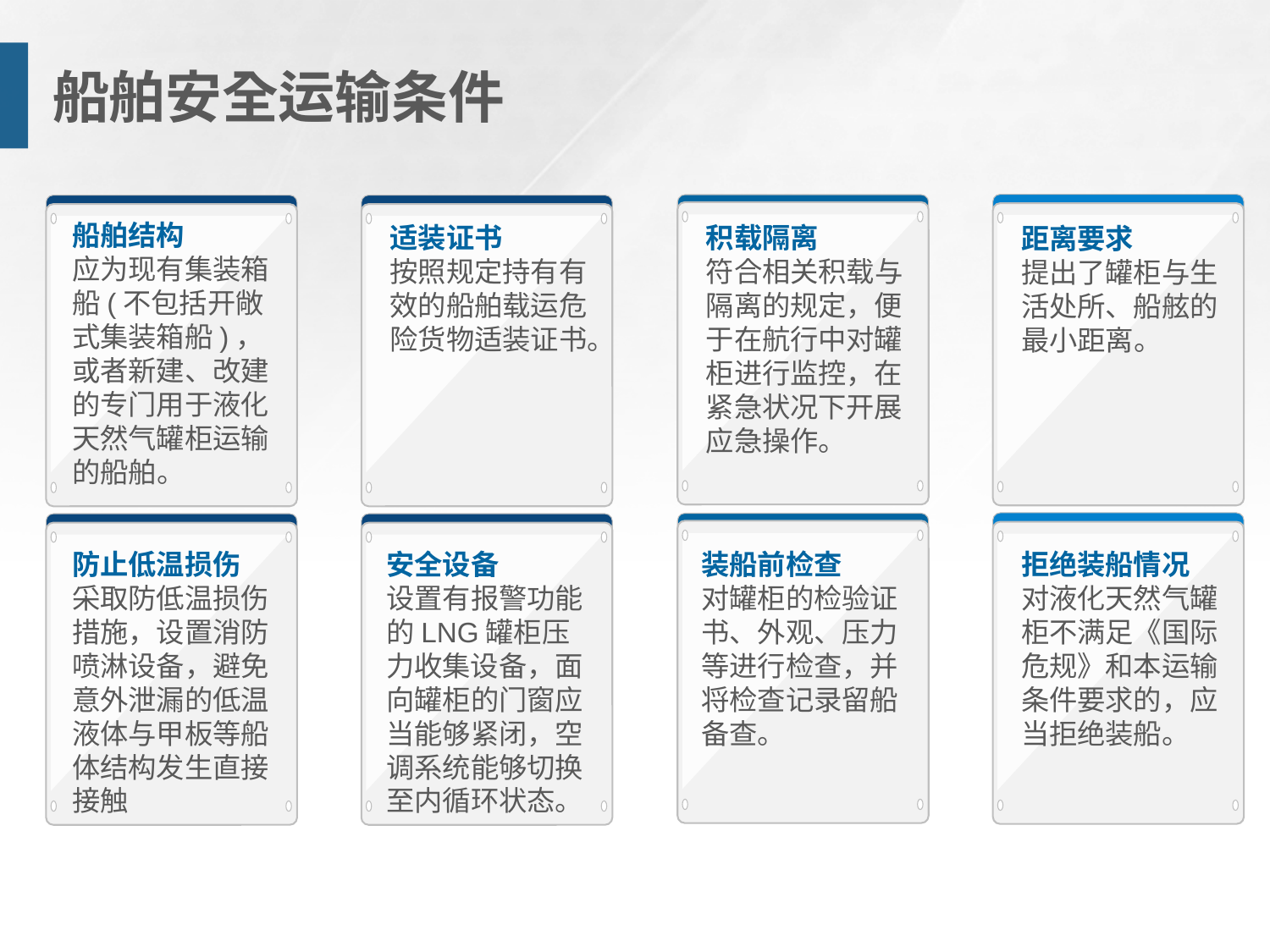

# 船舶安全运输条件

船舶结构
应为现有集装箱船(不包括开敞式集装箱船)，或者新建、改建的专门用于液化天然气罐柜运输的船舶。
积载隔离
符合相关积载与隔离的规定，便于在航行中对罐柜进行监控，在紧急状况下开展应急操作。
适装证书
按照规定持有有效的船舶载运危险货物适装证书。
距离要求
提出了罐柜与生活处所、船舷的最小距离。

防止低温损伤
采取防低温损伤措施，设置消防喷淋设备，避免意外泄漏的低温液体与甲板等船体结构发生直接接触
安全设备
设置有报警功能的LNG罐柜压力收集设备，面向罐柜的门窗应当能够紧闭，空调系统能够切换至内循环状态。
装船前检查
对罐柜的检验证书、外观、压力等进行检查，并将检查记录留船备查。
拒绝装船情况
对液化天然气罐柜不满足《国际危规》和本运输条件要求的，应当拒绝装船。